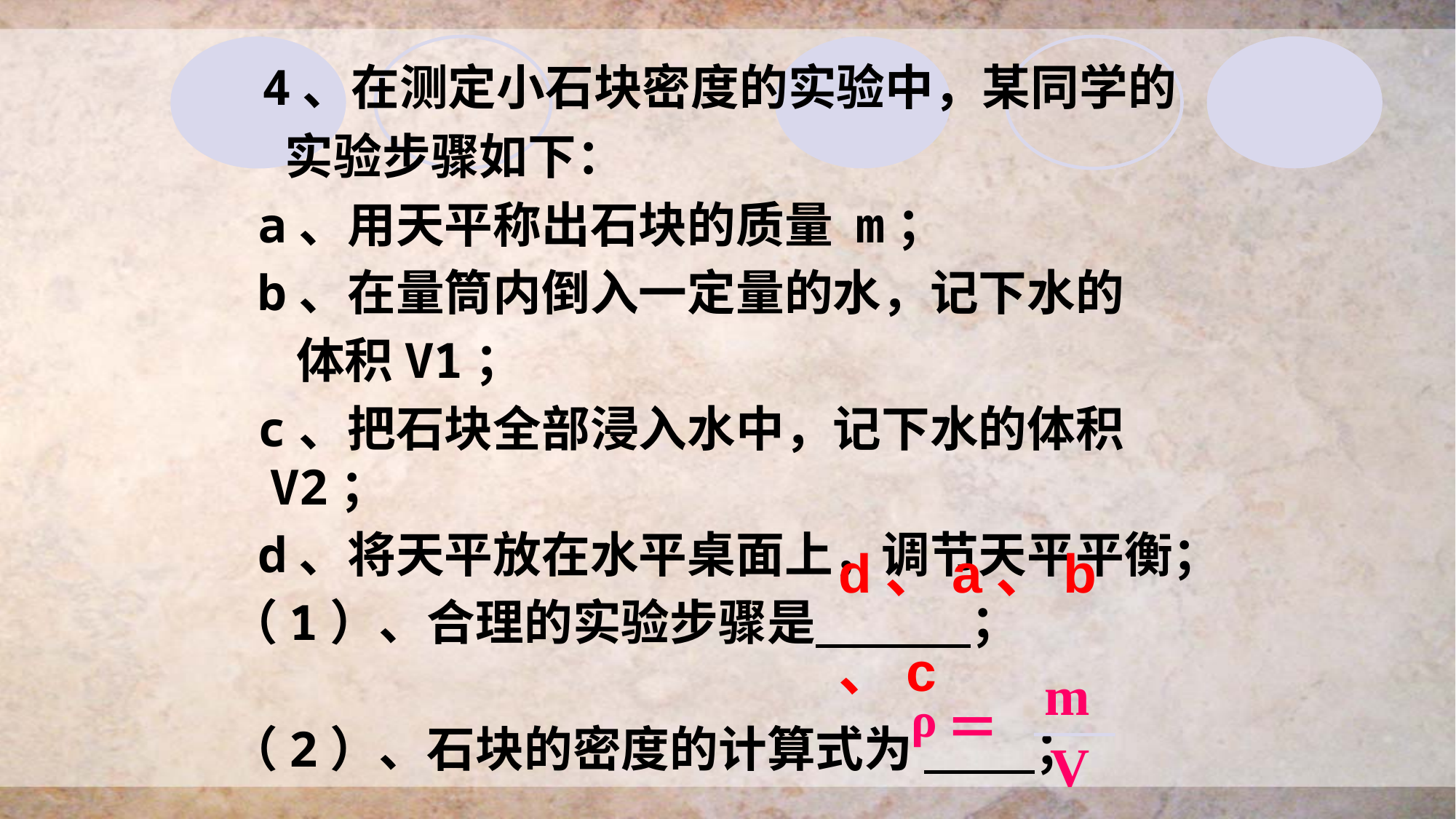

4、在测定小石块密度的实验中，某同学的
    实验步骤如下：
 a、用天平称出石块的质量 m；
 b、在量筒内倒入一定量的水，记下水的
     体积V1；
 c、把石块全部浸入水中，记下水的体积V2；
 d、将天平放在水平桌面上，调节天平平衡；
（1）、合理的实验步骤是              ；

（2）、石块的密度的计算式为           ；
d、a、b、c
m
ρ
＝
V